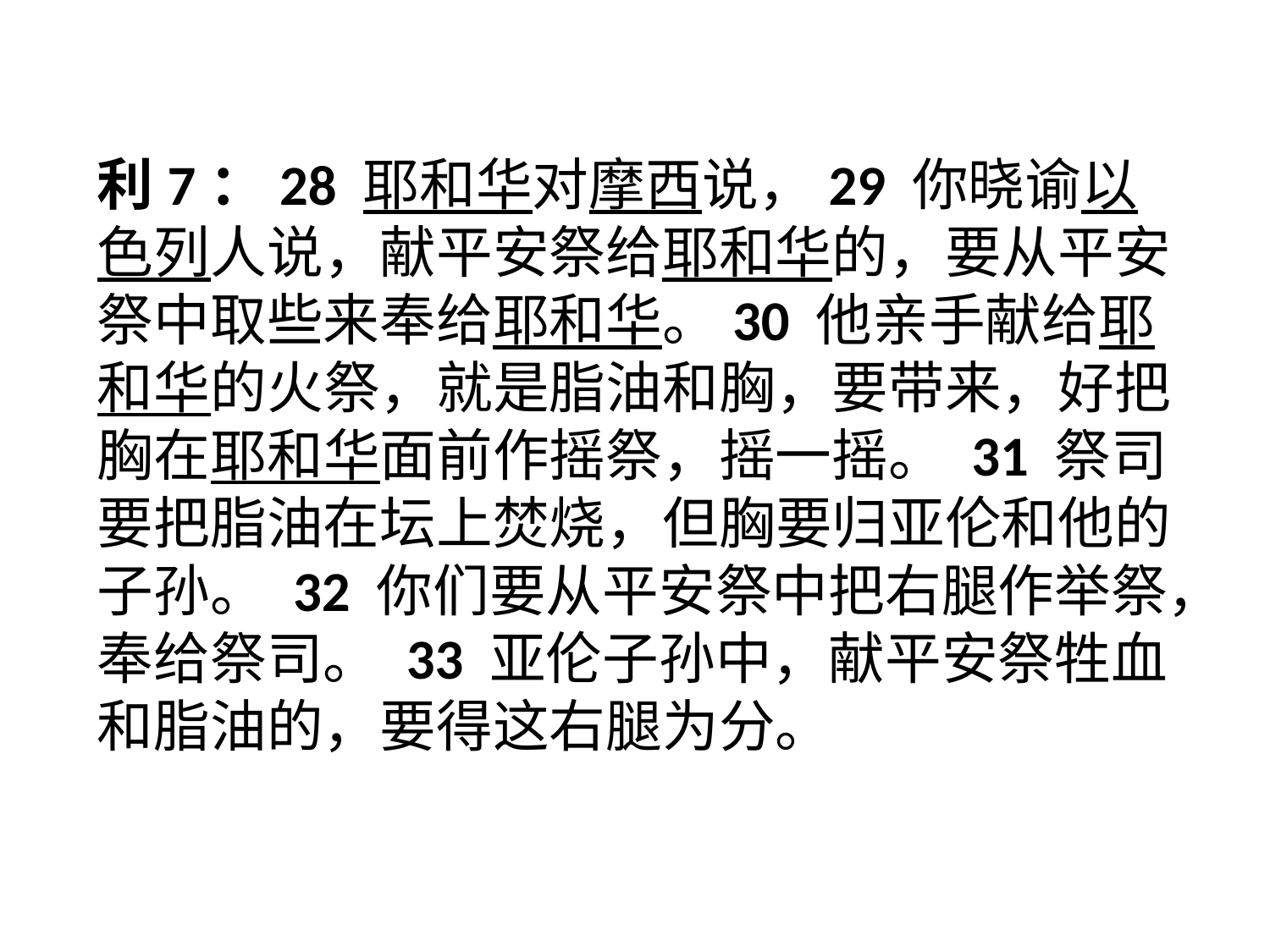

利7：28 耶和华对摩西说，29 你晓谕以色列人说，献平安祭给耶和华的，要从平安祭中取些来奉给耶和华。30 他亲手献给耶和华的火祭，就是脂油和胸，要带来，好把胸在耶和华面前作摇祭，摇一摇。 31 祭司要把脂油在坛上焚烧，但胸要归亚伦和他的子孙。 32 你们要从平安祭中把右腿作举祭，奉给祭司。 33 亚伦子孙中，献平安祭牲血和脂油的，要得这右腿为分。